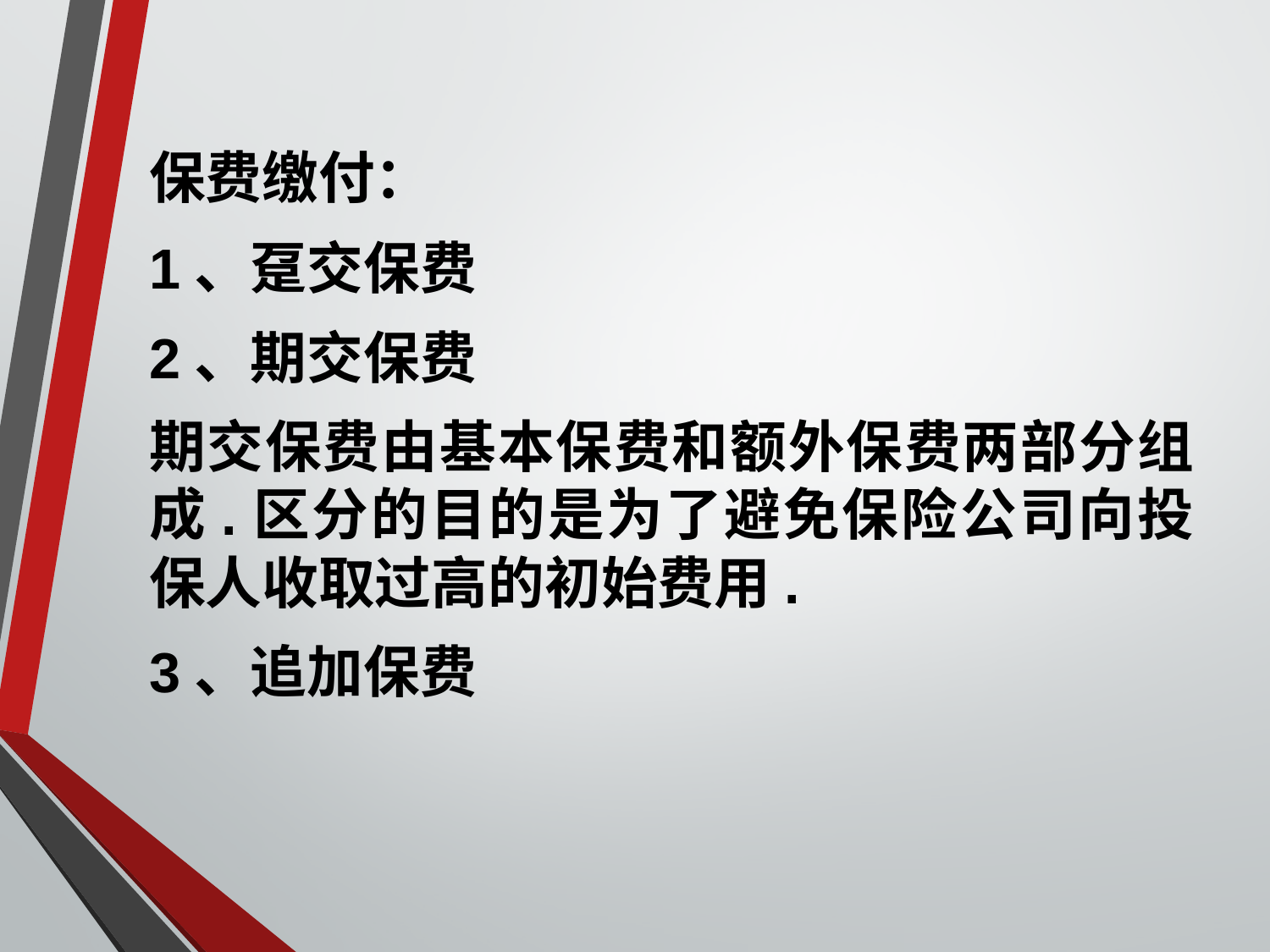

保费缴付：
1、趸交保费
2、期交保费
期交保费由基本保费和额外保费两部分组成.区分的目的是为了避免保险公司向投保人收取过高的初始费用.
3、追加保费